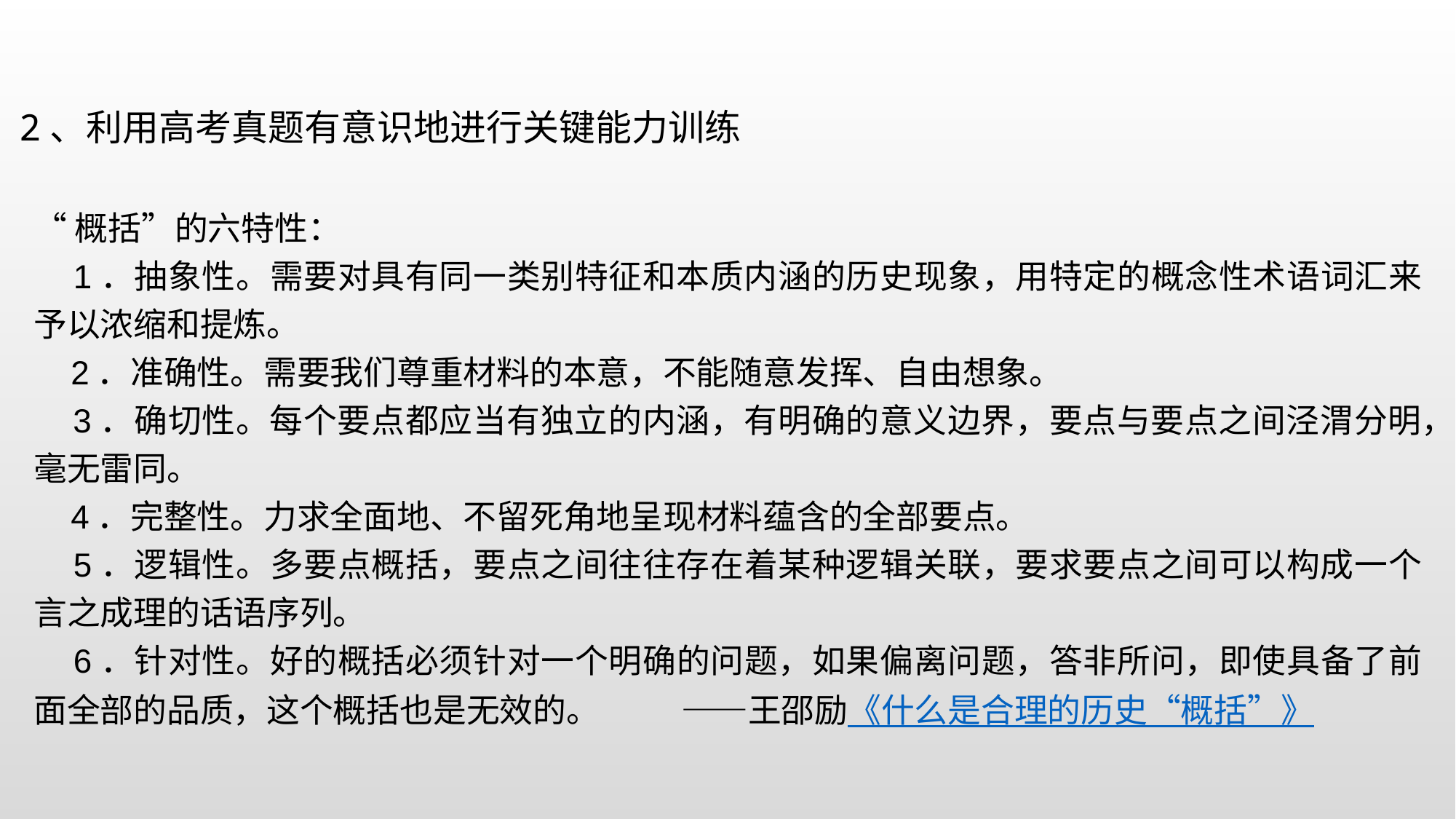

2、利用高考真题有意识地进行关键能力训练
“概括”的六特性：
    1．抽象性。需要对具有同一类别特征和本质内涵的历史现象，用特定的概念性术语词汇来予以浓缩和提炼。
    2．准确性。需要我们尊重材料的本意，不能随意发挥、自由想象。
    3．确切性。每个要点都应当有独立的内涵，有明确的意义边界，要点与要点之间泾渭分明，毫无雷同。
    4．完整性。力求全面地、不留死角地呈现材料蕴含的全部要点。
    5．逻辑性。多要点概括，要点之间往往存在着某种逻辑关联，要求要点之间可以构成一个言之成理的话语序列。
    6．针对性。好的概括必须针对一个明确的问题，如果偏离问题，答非所问，即使具备了前面全部的品质，这个概括也是无效的。           ——王邵励《什么是合理的历史“概括”》